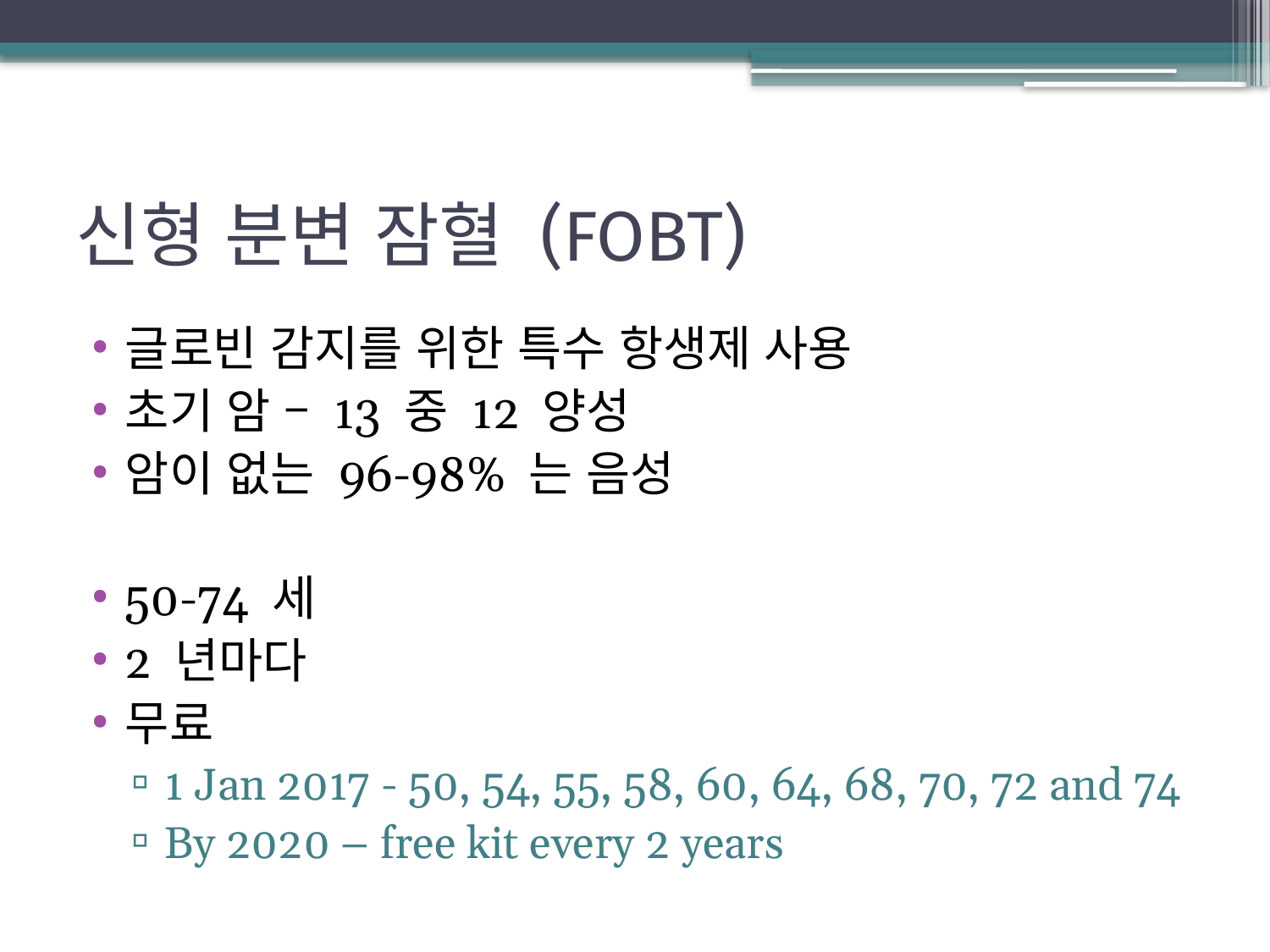

# 신형 분변 잠혈 (FOBT)
글로빈 감지를 위한 특수 항생제 사용
초기 암 – 13 중 12 양성
암이 없는 96-98% 는 음성

50-74 세
2 년마다
무료
1 Jan 2017 - 50, 54, 55, 58, 60, 64, 68, 70, 72 and 74
By 2020 – free kit every 2 years